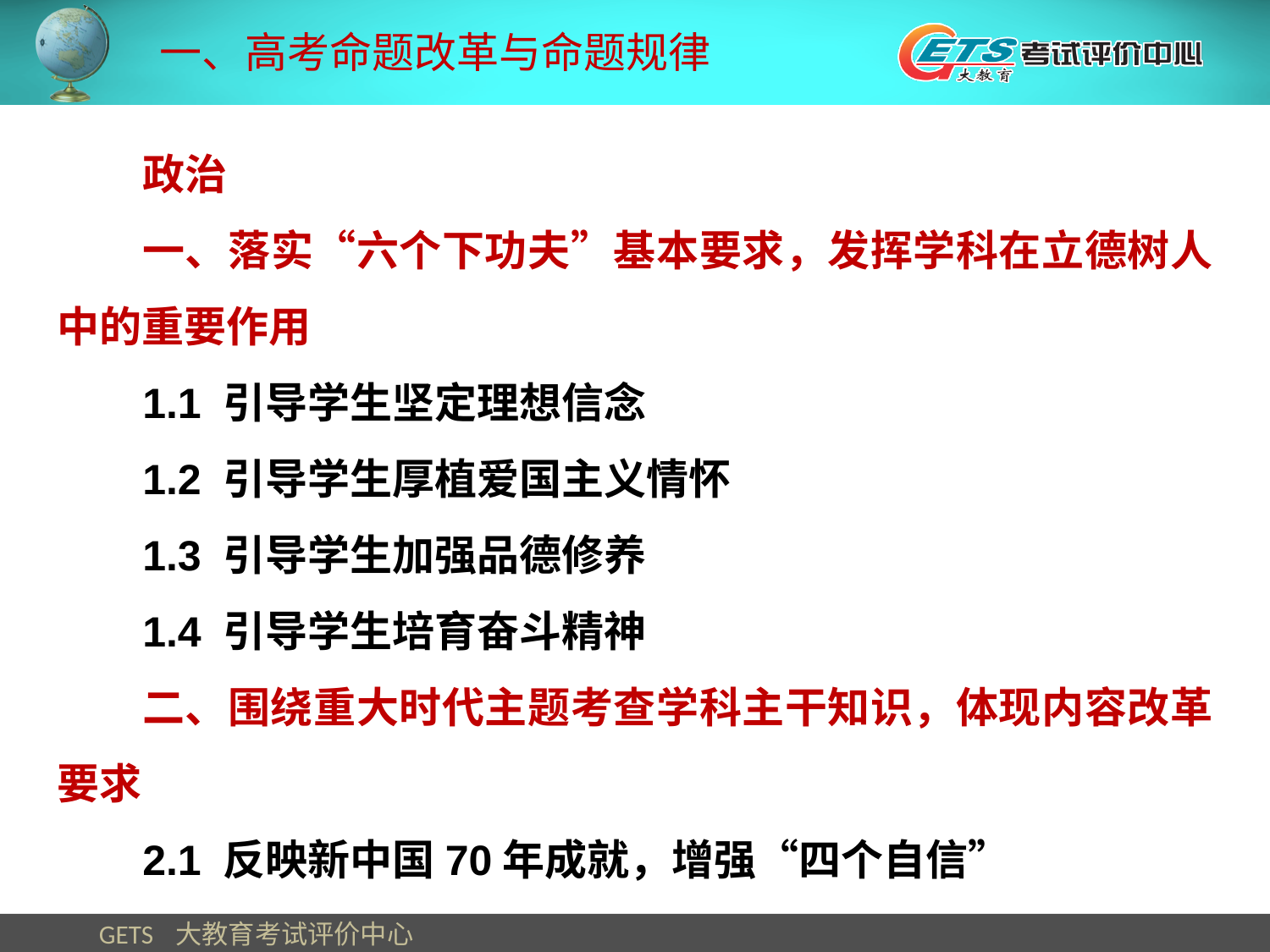

一、高考命题改革与命题规律
政治
一、落实“六个下功夫”基本要求，发挥学科在立德树人中的重要作用
1.1 引导学生坚定理想信念
1.2 引导学生厚植爱国主义情怀
1.3 引导学生加强品德修养
1.4 引导学生培育奋斗精神
二、围绕重大时代主题考查学科主干知识，体现内容改革要求
2.1 反映新中国70年成就，增强“四个自信”